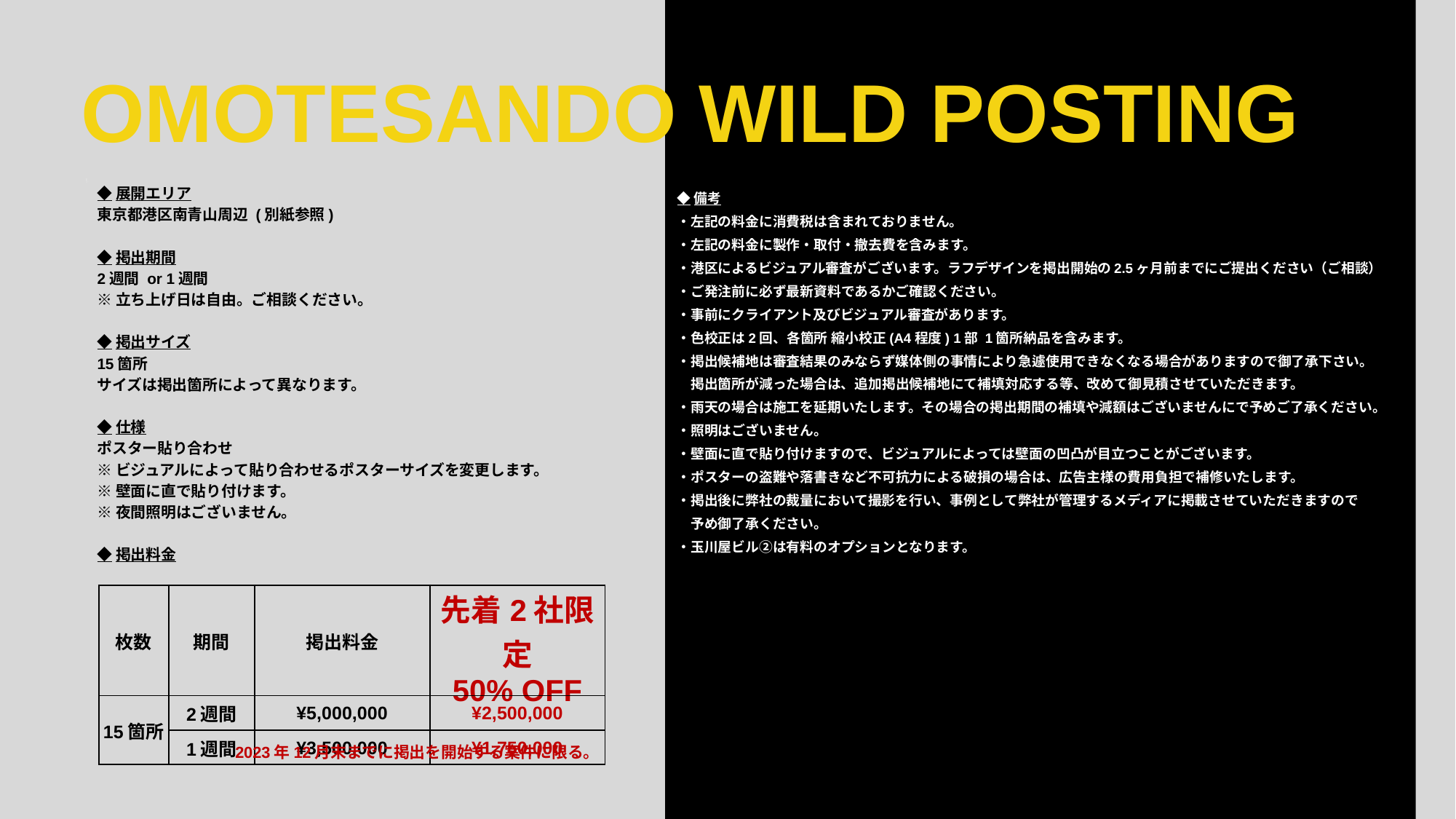

OMOTESANDO WILD POSTING
◆展開エリア
東京都港区南青山周辺 (別紙参照)

◆掲出期間
2週間 or 1週間
※立ち上げ日は自由。ご相談ください。

◆掲出サイズ
15箇所
サイズは掲出箇所によって異なります。

◆仕様
ポスター貼り合わせ
※ビジュアルによって貼り合わせるポスターサイズを変更します。
※壁面に直で貼り付けます。
※夜間照明はございません。

◆掲出料金
◆備考
・左記の料金に消費税は含まれておりません。
・左記の料金に製作・取付・撤去費を含みます。
・港区によるビジュアル審査がございます。ラフデザインを掲出開始の2.5ヶ月前までにご提出ください（ご相談）
・ご発注前に必ず最新資料であるかご確認ください。
・事前にクライアント及びビジュアル審査があります。
・色校正は2回、各箇所 縮小校正(A4程度) 1部 1箇所納品を含みます。
・掲出候補地は審査結果のみならず媒体側の事情により急遽使用できなくなる場合がありますので御了承下さい。
　掲出箇所が減った場合は、追加掲出候補地にて補填対応する等、改めて御見積させていただきます。
・雨天の場合は施工を延期いたします。その場合の掲出期間の補填や減額はございませんにで予めご了承ください。
・照明はございません。
・壁面に直で貼り付けますので、ビジュアルによっては壁面の凹凸が目立つことがございます。
・ポスターの盗難や落書きなど不可抗力による破損の場合は、広告主様の費用負担で補修いたします。
・掲出後に弊社の裁量において撮影を行い、事例として弊社が管理するメディアに掲載させていただきますので
　予め御了承ください。
・玉川屋ビル②は有料のオプションとなります。
| 枚数 | 期間 | 掲出料金 | 先着2社限定 50% OFF |
| --- | --- | --- | --- |
| 15箇所 | 2週間 | ¥5,000,000 | ¥2,500,000 |
|  | 1週間 | ¥3,500,000 | ¥1,750,000 |
2023年12月末までに掲出を開始する案件に限る。